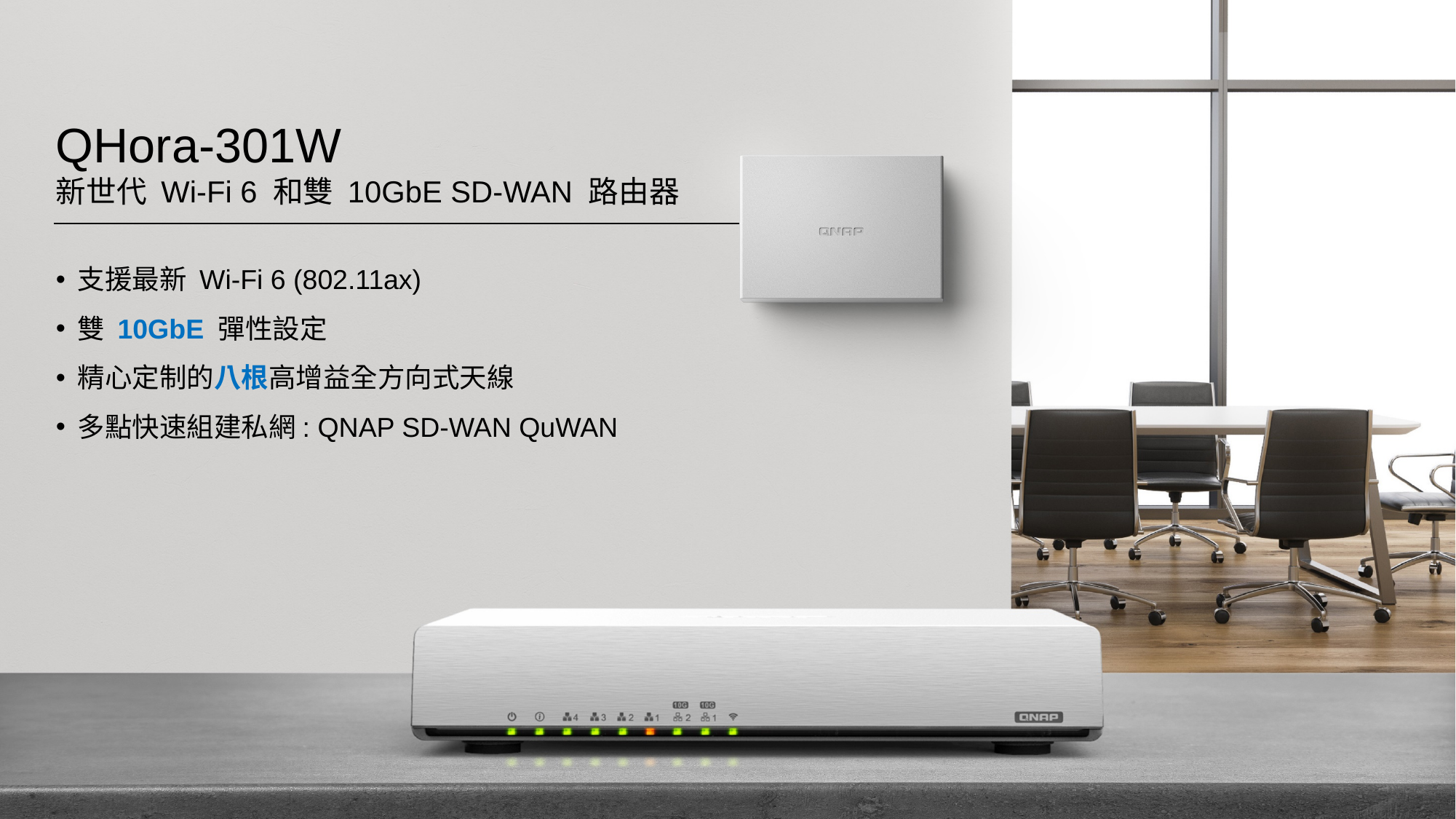

QHora-301W
新世代 Wi-Fi 6 和雙 10GbE SD-WAN 路由器
支援最新 Wi-Fi 6 (802.11ax)
雙 10GbE 彈性設定
精心定制的八根高增益全方向式天線
多點快速組建私網: QNAP SD-WAN QuWAN